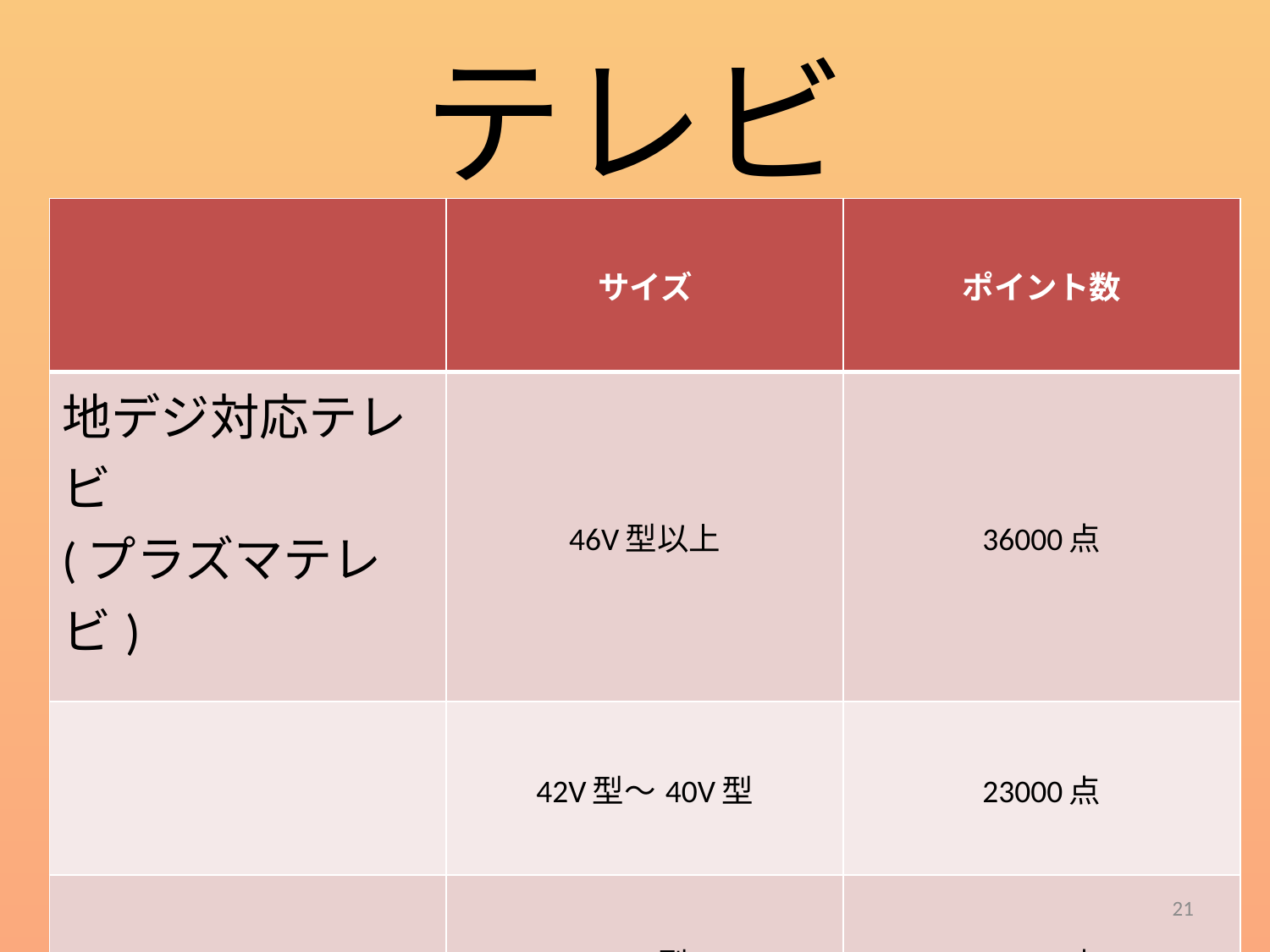

# テレビ
|  | サイズ | ポイント数 |
| --- | --- | --- |
| 地デジ対応テレビ (プラズマテレビ) | 46V型以上 | 36000点 |
|  | 42V型～40V型 | 23000点 |
|  | 37V型 | 17000点 |
21